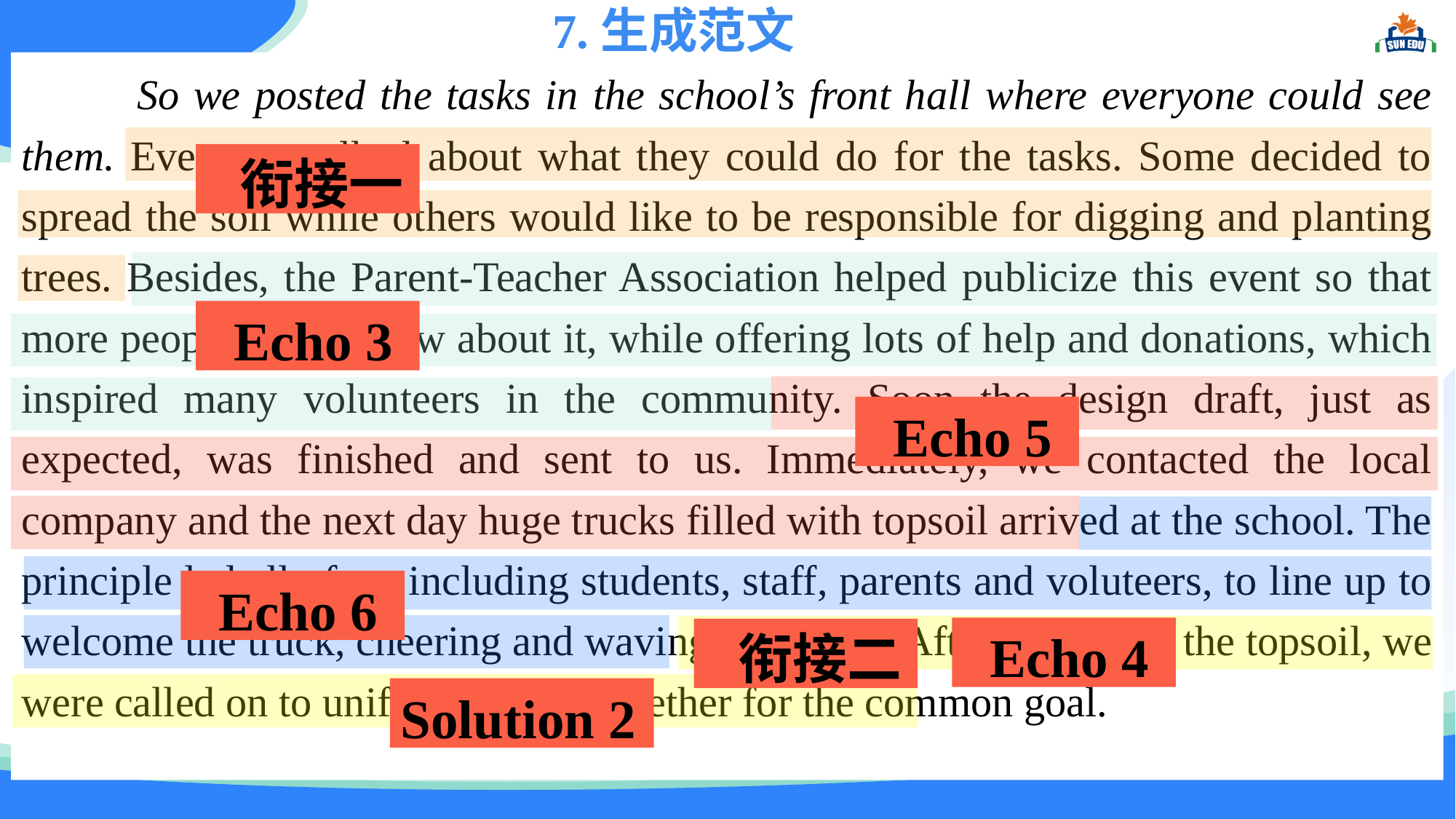

7.生成范文
        So we posted the tasks in the school’s front hall where everyone could see them. Everyone talked about what they could do for the tasks. Some decided to spread the soil while others would like to be responsible for digging and planting trees. Besides, the Parent-Teacher Association helped publicize this event so that more people could know about it, while offering lots of help and donations, which inspired many volunteers in the community. Soon the design draft, just as expected, was finished and sent to us. Immediately, we contacted the local company and the next day huge trucks filled with topsoil arrived at the school. The principle led all of us, including students, staff, parents and voluteers, to line up to welcome the truck, cheering and waving excitedly.  After unloading the topsoil, we were called on to unify and work together for the common goal.

  衔接一

  Echo 3

  Echo 5

  Echo 6

  Echo 4
  衔接二

Solution 2